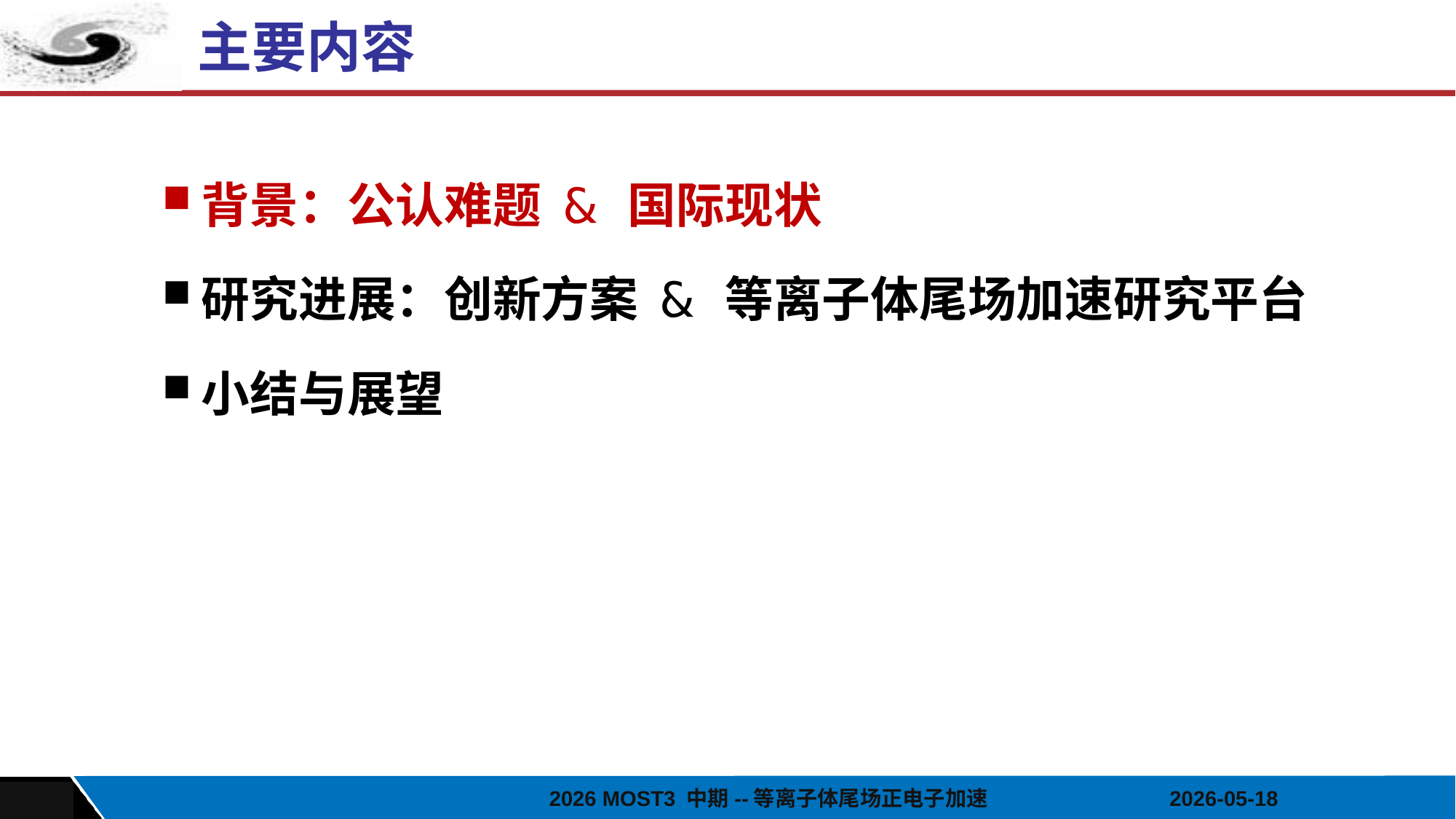

主要内容
背景：公认难题 & 国际现状
研究进展：创新方案 & 等离子体尾场加速研究平台
小结与展望